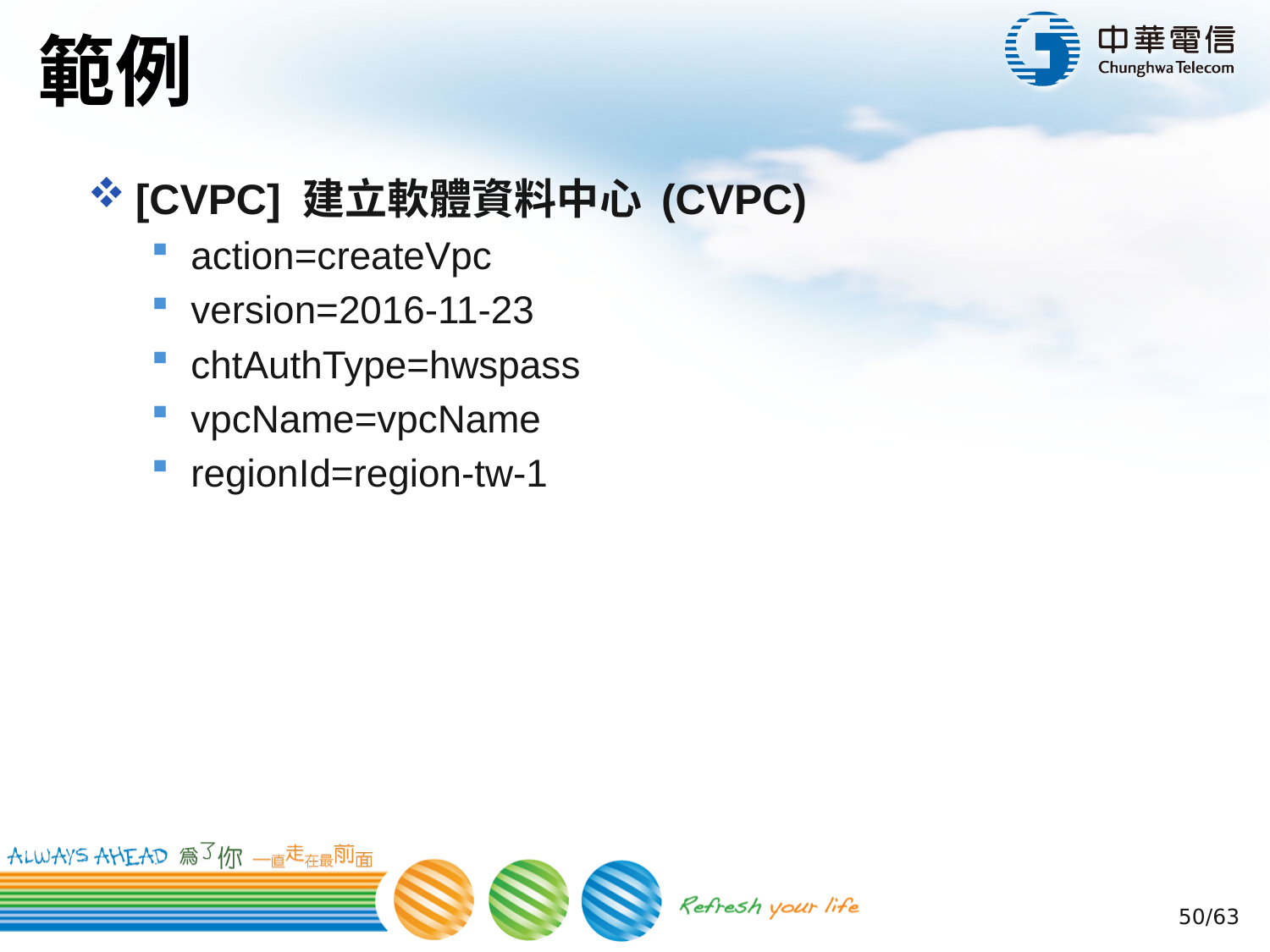

# 範例
[CVPC] 建立軟體資料中心 (CVPC)
action=createVpc
version=2016-11-23
chtAuthType=hwspass
vpcName=vpcName
regionId=region-tw-1